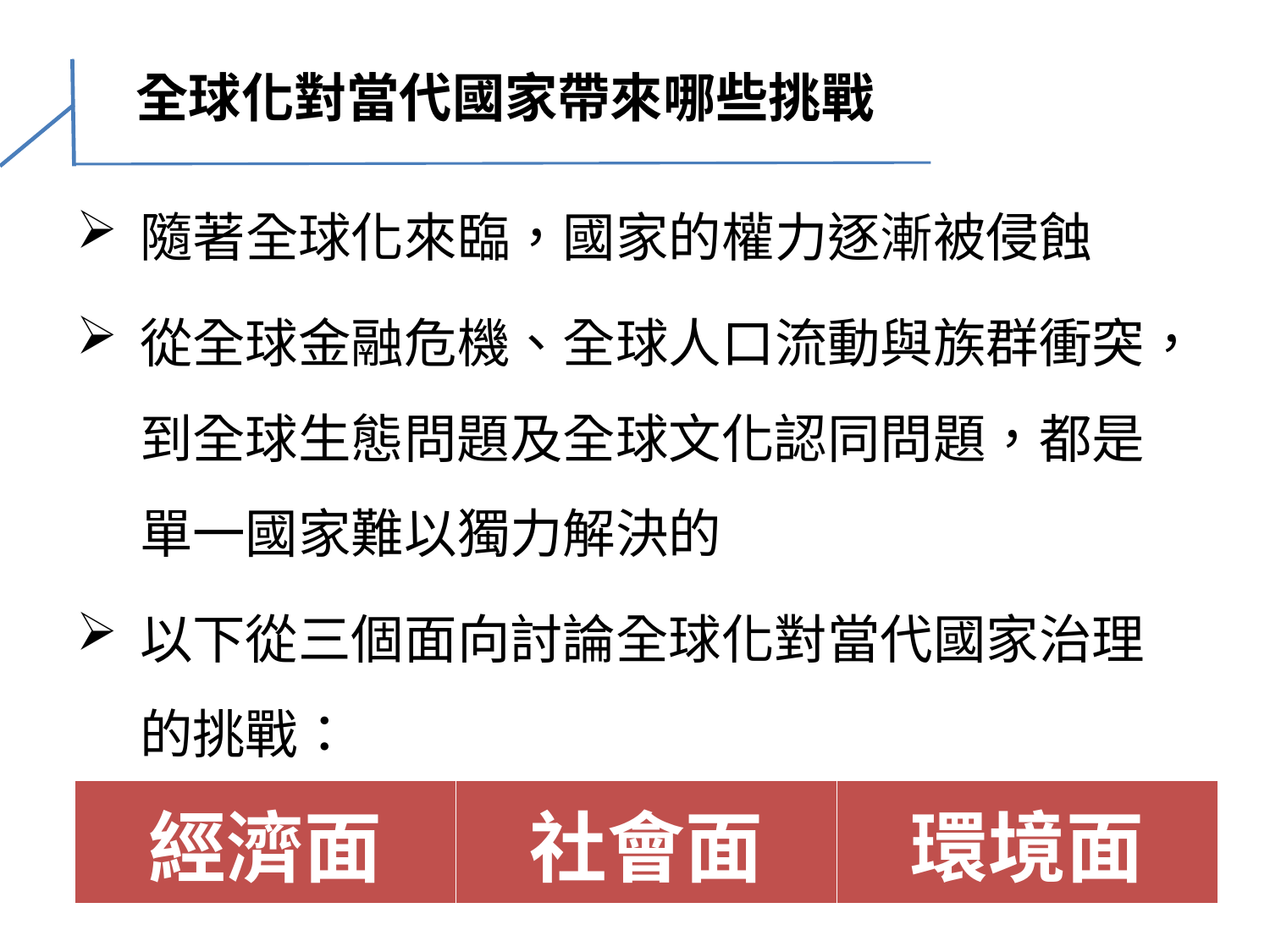

# 全球化對當代國家帶來哪些挑戰
隨著全球化來臨，國家的權力逐漸被侵蝕
從全球金融危機、全球人口流動與族群衝突，到全球生態問題及全球文化認同問題，都是單一國家難以獨力解決的
以下從三個面向討論全球化對當代國家治理的挑戰：

| 經濟面 | 社會面 | 環境面 |
| --- | --- | --- |